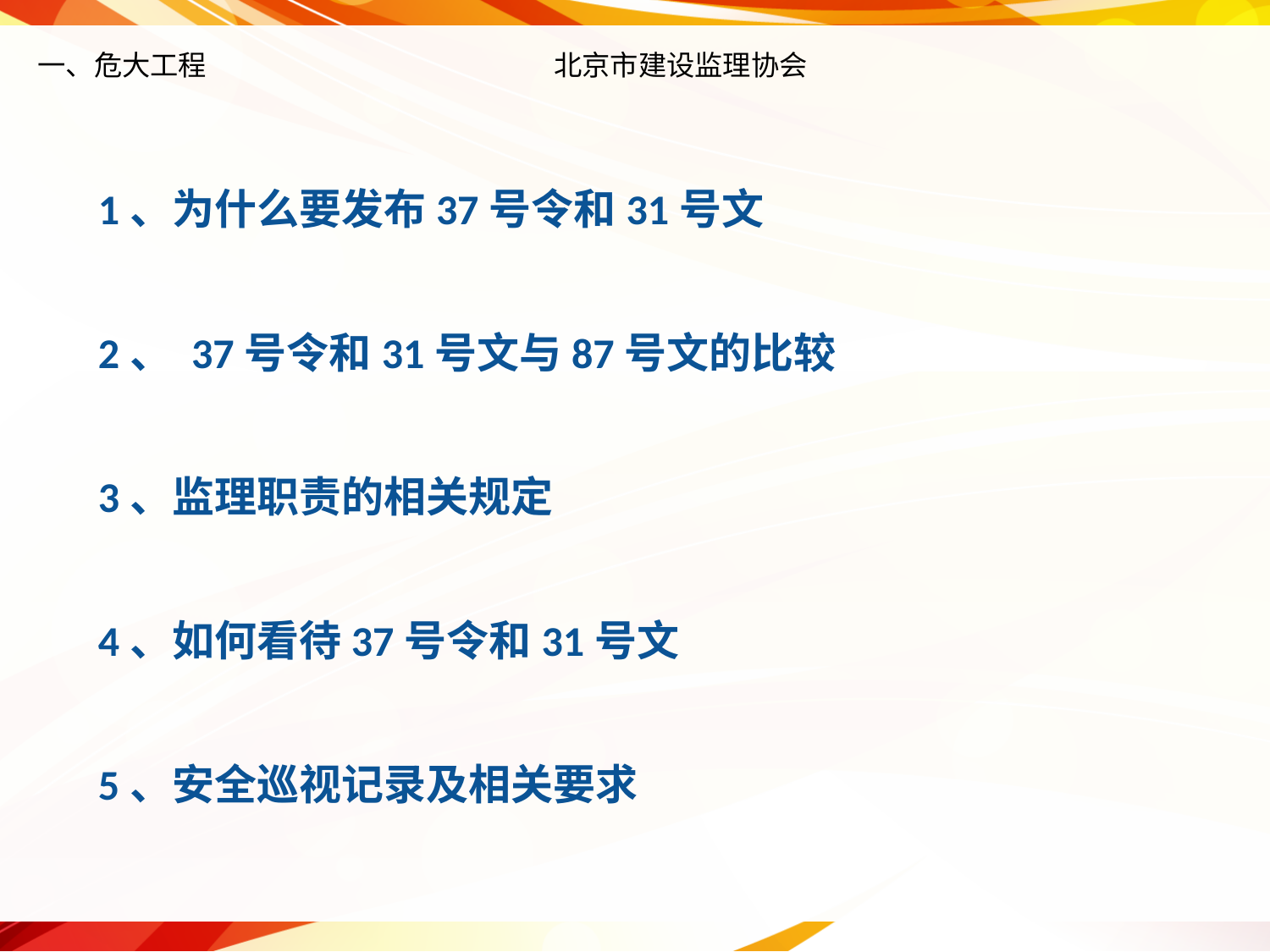

# 一、危大工程                                                       北京市建设监理协会

    1、为什么要发布37号令和31号文

    2、 37号令和31号文与87号文的比较

    3、监理职责的相关规定

    4、如何看待37号令和31号文

    5、安全巡视记录及相关要求